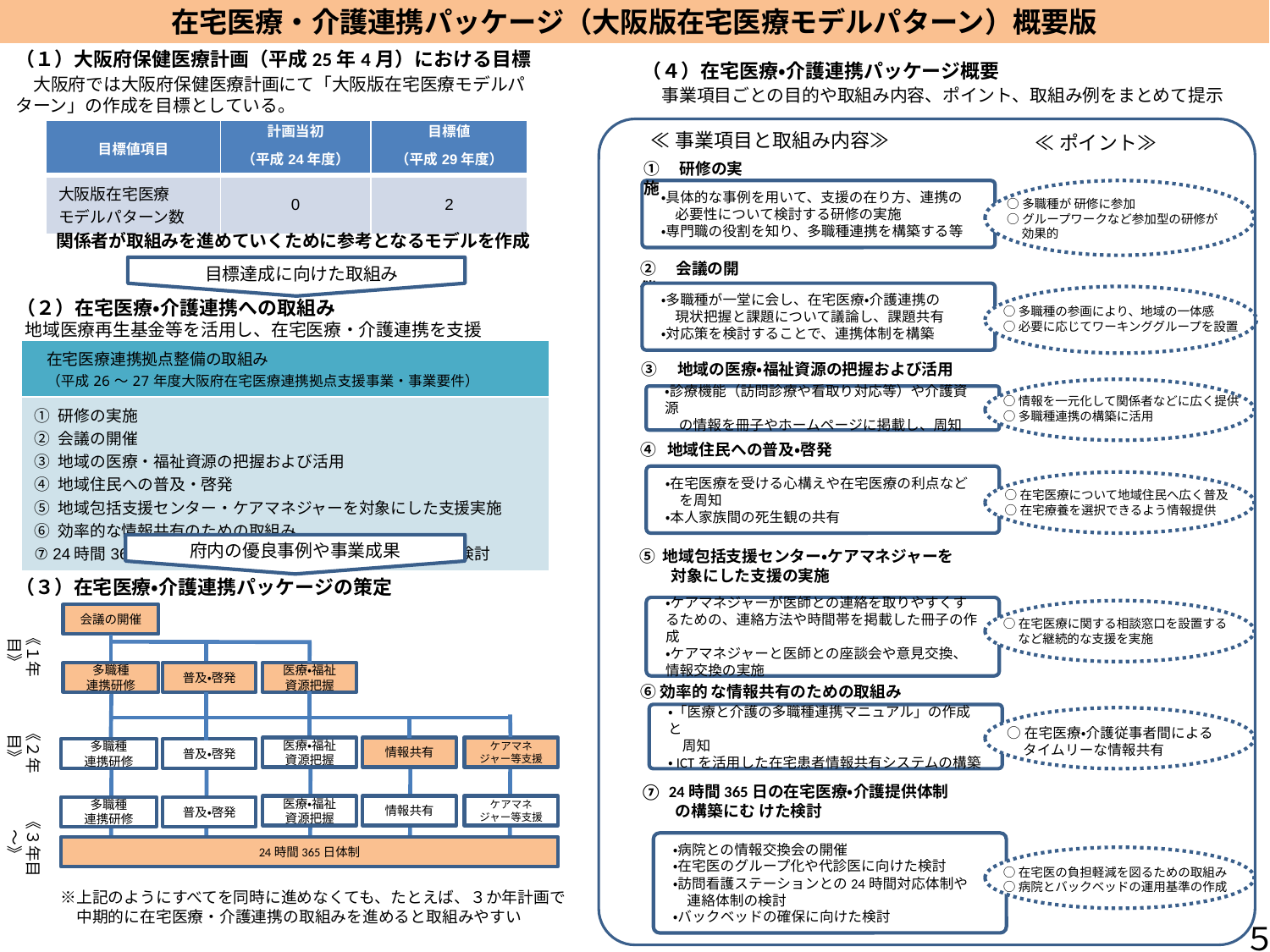

# 在宅医療・介護連携パッケージ（大阪版在宅医療モデルパターン）概要版
（１）大阪府保健医療計画（平成25年4月）における目標
　大阪府では大阪府保健医療計画にて「大阪版在宅医療モデルパターン」の作成を目標としている。
（４）在宅医療・介護連携パッケージ概要
　事業項目ごとの目的や取組み内容、ポイント、取組み例をまとめて提示

目標達成に向けた取組み

| 目標値項目 | 計画当初 （平成24年度） | 目標値 （平成29年度） |
| --- | --- | --- |
| 大阪版在宅医療 モデルパターン数 | 0 | 2 |
≪事業項目と取組み内容≫
≪ポイント≫
①　研修の実施
・具体的な事例を用いて、支援の在り方、連携の
　必要性について検討する研修の実施
・専門職の役割を知り、多職種連携を構築する等

○多職種が 研修に参加
○グループワークなど参加型の研修が
　 効果的
②　会議の開催
・多職種が一堂に会し、在宅医療・介護連携の
　現状把握と課題について議論し、課題共有
・対応策を検討することで、連携体制を構築

○多職種の参画により、地域の一体感
○必要に応じてワーキンググループを設置
③　地域の医療・福祉資源の把握および活用

○情報を一元化して関係者などに広く提供
○多職種連携の構築に活用
・診療機能（訪問診療や看取り対応等）や介護資源
　の情報を冊子やホームページに掲載し、周知
④  地域住民への普及・啓発
・在宅医療を受ける心構えや在宅医療の利点など
　を周知
・本人家族間の死生観の共有

○在宅医療について地域住民へ広く普及
○在宅療養を選択できるよう情報提供
⑤ 地域包括支援センター・ケアマネジャーを
　　対象にした支援の実施
・ケアマネジャーが医師との連絡を取りやすくするための、連絡方法や時間帯を掲載した冊子の作成
・ケアマネジャーと医師との座談会や意見交換、情報交換の実施

○在宅医療に関する相談窓口を設置する
　 など継続的な支援を実施
⑥効率的 な情報共有のための取組み
・「医療と介護の多職種連携マニュアル」の作成と
　周知
・ICTを活用した在宅患者情報共有システムの構築
⑦  24時間365日の在宅医療・介護提供体制
　　 の構築にむ けた検討
・病院との情報交換会の開催
・在宅医のグループ化や代診医に向けた検討
・訪問看護ステーションとの24時間対応体制や
　連絡体制の検討
・バックベッドの確保に向けた検討

○在宅医の負担軽減を図るための取組み
○病院とバックベッドの運用基準の作成
関係者が取組みを進めていくために参考となるモデルを作成
（２）在宅医療・介護連携への取組み
 地域医療再生基金等を活用し、在宅医療・介護連携を支援
| 在宅医療連携拠点整備の取組み （平成26～27年度大阪府在宅医療連携拠点支援事業・事業要件） |
| --- |
| ① 研修の実施 ② 会議の開催 ③ 地域の医療・福祉資源の把握および活用 ④ 地域住民への普及・啓発 ⑤ 地域包括支援センター・ケアマネジャーを対象にした支援実施 ⑥ 効率的な情報共有のための取組み ⑦ 24時間365日の在宅医療・介護提供体制の構築にむけた検討 |

府内の優良事例や事業成果
（３）在宅医療・介護連携パッケージの策定
会議の開催
《１年目》
多職種
連携研修
普及・啓発
医療・福祉
資源把握
《２年目》
医療・福祉
資源把握
情報共有
ケアマネジャー等支援
多職種
連携研修
普及・啓発
《３年目～》
医療・福祉
資源把握
情報共有
ケアマネジャー等支援
多職種
連携研修
普及・啓発
24時間365日体制

○在宅医療・介護従事者間による
    タイムリーな情報共有
　※上記のようにすべてを同時に進めなくても、たとえば、３か年計画で
　　中期的に在宅医療・介護連携の取組みを進めると取組みやすい
５